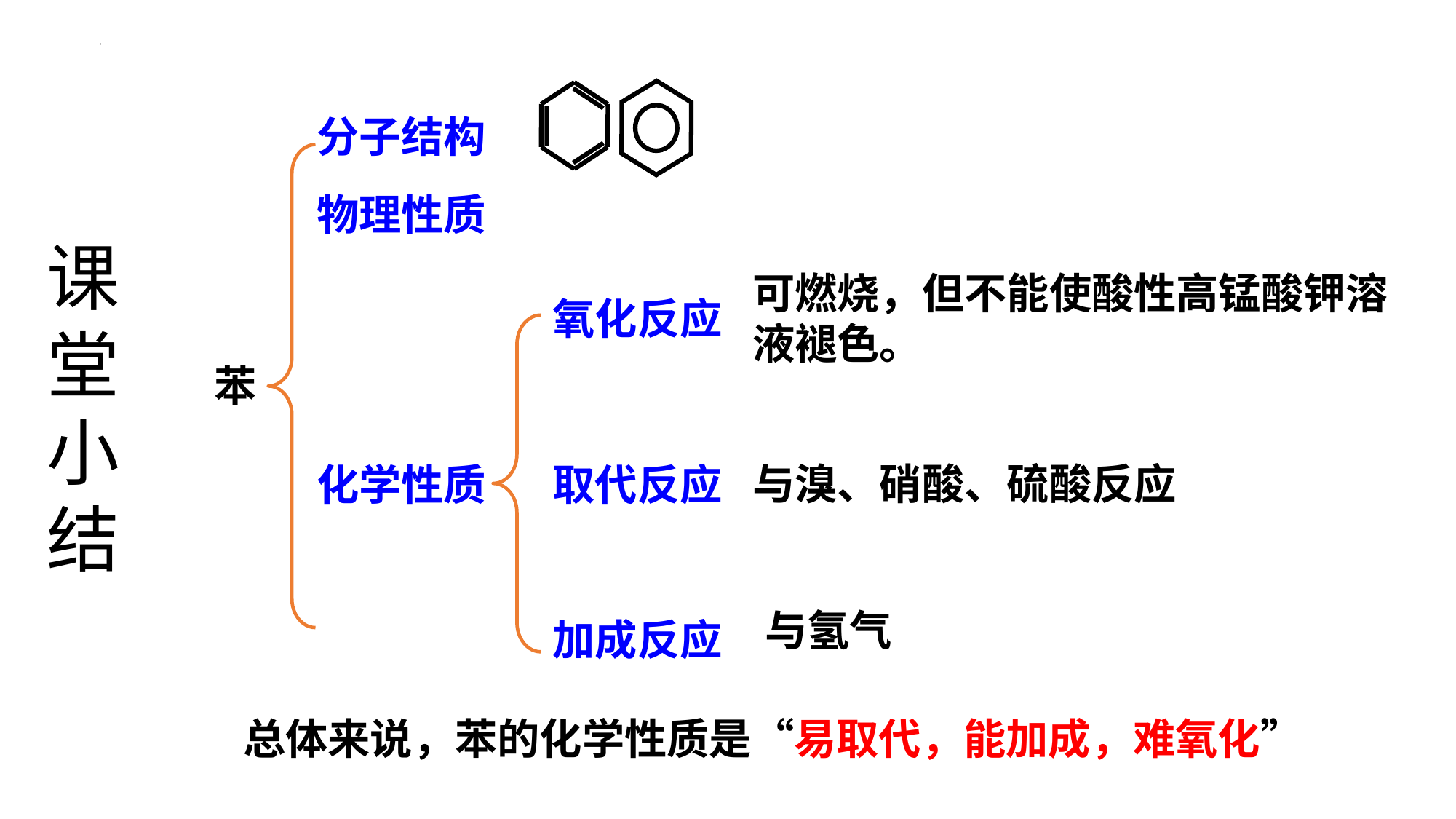

分子结构

物理性质
课堂小结
可燃烧，但不能使酸性高锰酸钾溶液褪色。
氧化反应

苯
与溴、硝酸、硫酸反应
化学性质
取代反应
与氢气
加成反应
总体来说，苯的化学性质是“易取代，能加成，难氧化”